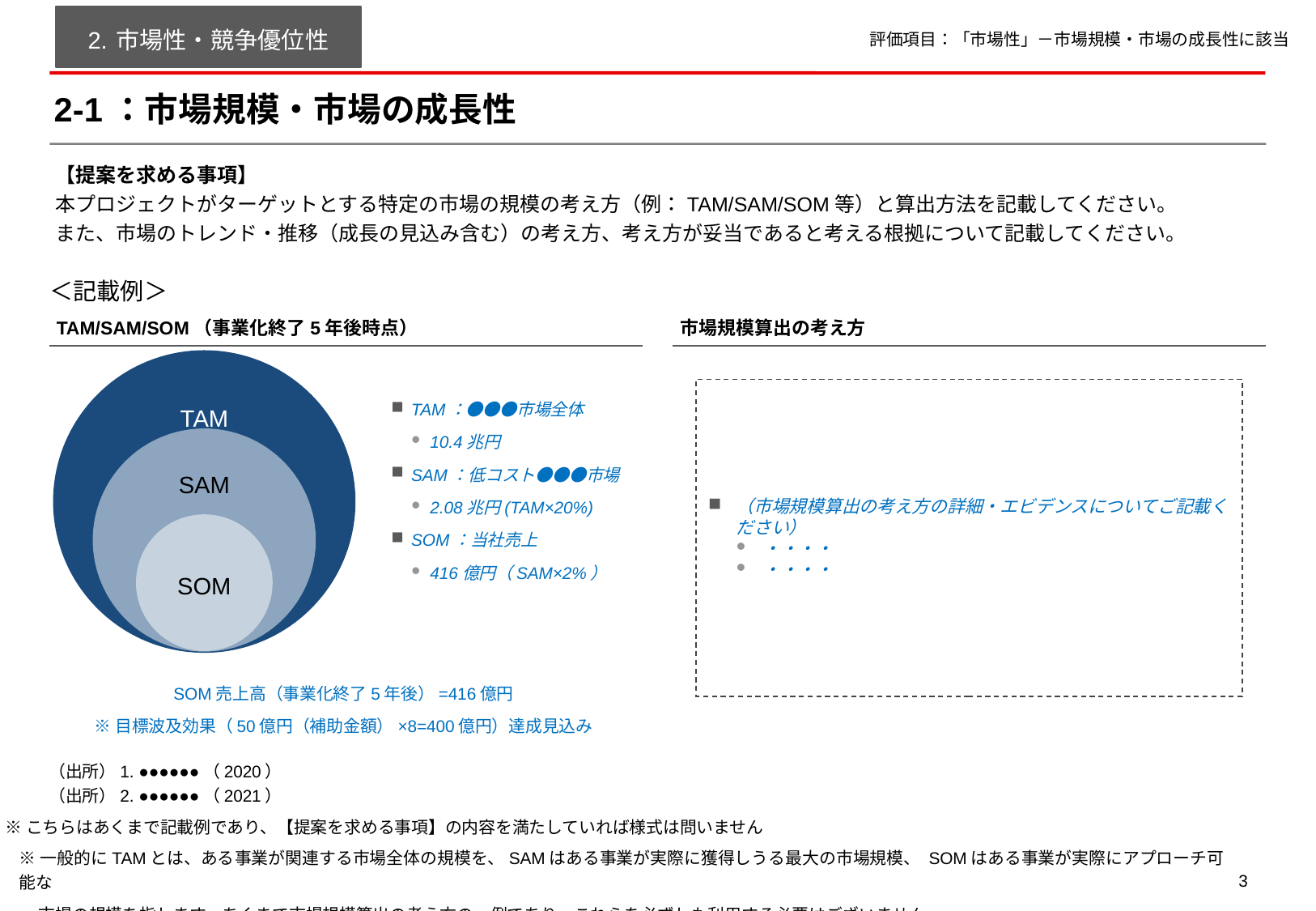

市場性・競争優位性
評価項目：「市場性」－市場規模・市場の成長性に該当
# 2-1：市場規模・市場の成長性
【提案を求める事項】
本プロジェクトがターゲットとする特定の市場の規模の考え方（例：TAM/SAM/SOM等）と算出方法を記載してください。
また、市場のトレンド・推移（成長の見込み含む）の考え方、考え方が妥当であると考える根拠について記載してください。
＜記載例＞
TAM/SAM/SOM（事業化終了5年後時点）
市場規模算出の考え方
TAM
（市場規模算出の考え方の詳細・エビデンスについてご記載ください）
・・・・
・・・・
TAM：●●●市場全体
10.4兆円
SAM：低コスト●●●市場
2.08兆円(TAM×20%)
SOM：当社売上
416億円（SAM×2%）
SAM
SOM
SOM売上高（事業化終了5年後）=416億円
※目標波及効果（50億円（補助金額）×8=400億円）達成見込み
（出所）1. ●●●●●●（2020）
（出所）2. ●●●●●●（2021）
※こちらはあくまで記載例であり、【提案を求める事項】の内容を満たしていれば様式は問いません
※一般的にTAMとは、ある事業が関連する市場全体の規模を、SAMはある事業が実際に獲得しうる最大の市場規模、 SOMはある事業が実際にアプローチ可能な
    市場の規模を指します。あくまで市場規模算出の考え方の一例であり、これらを必ずしも利用する必要はございません。